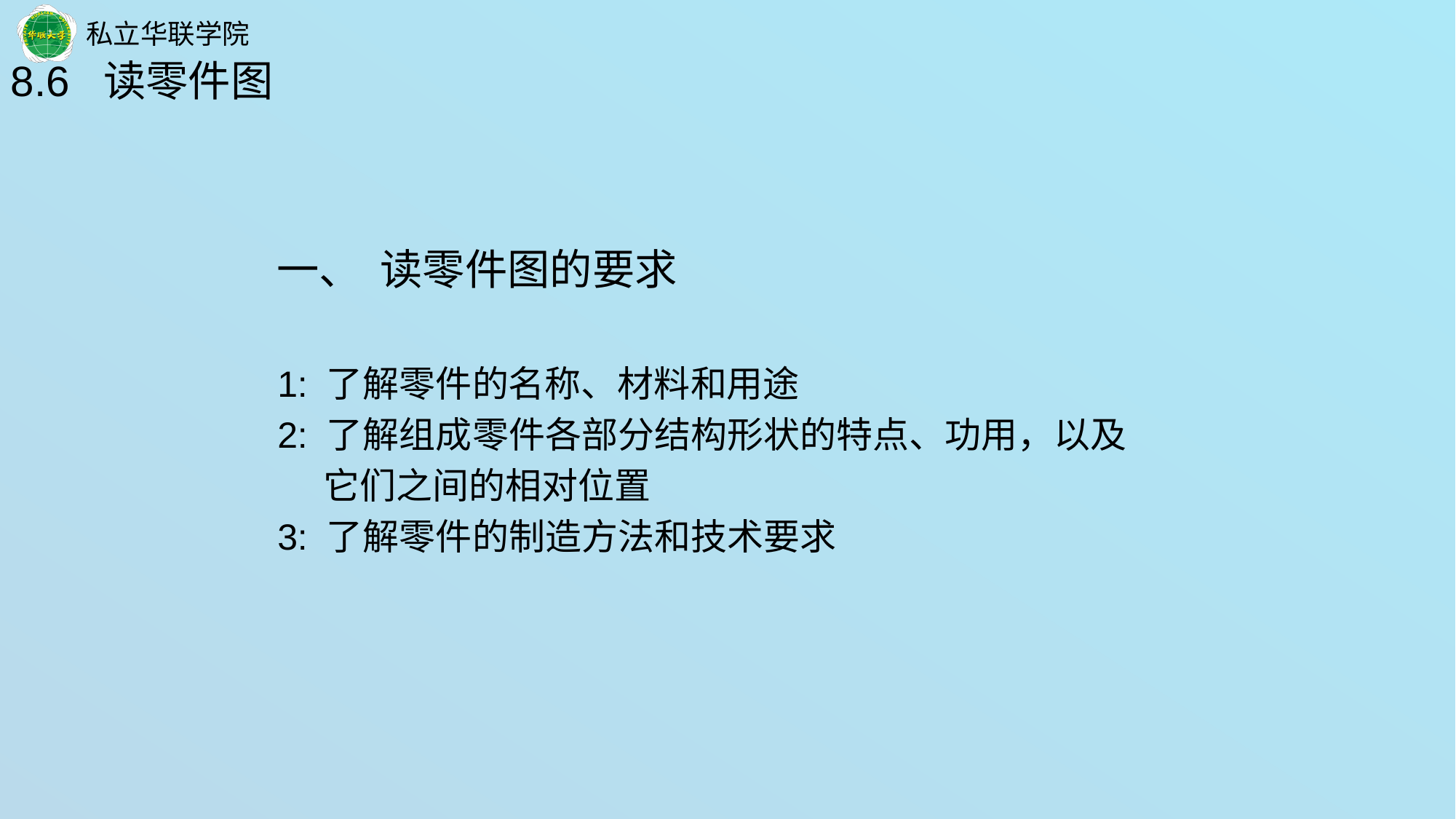

8.6  读零件图
 一、  读零件图的要求

  1: 了解零件的名称、材料和用途
  2: 了解组成零件各部分结构形状的特点、功用，以及
       它们之间的相对位置
  3: 了解零件的制造方法和技术要求